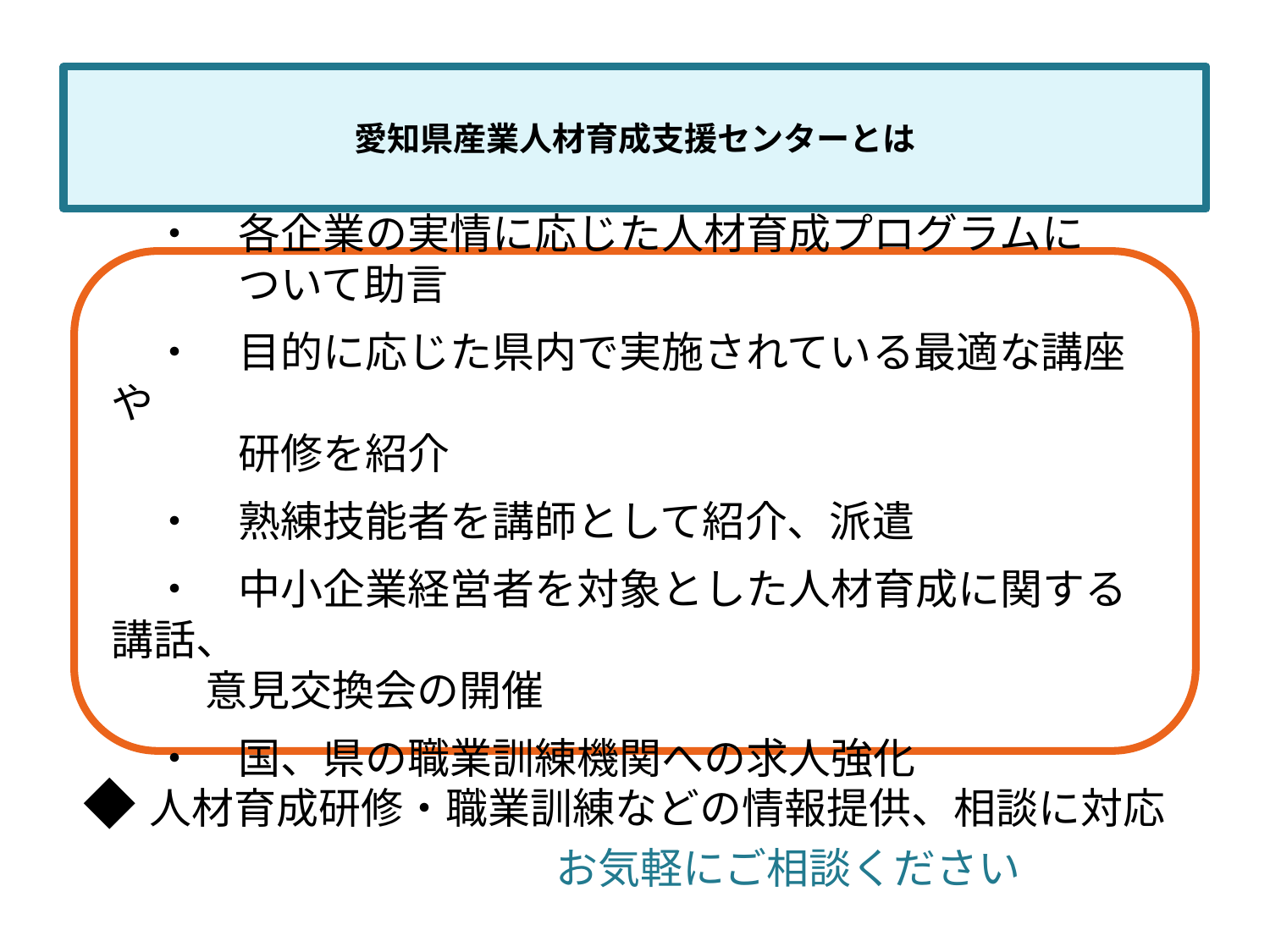

# 愛知県産業人材育成支援センターとは

　・　各企業の実情に応じた人材育成プログラムに
　　　ついて助言

　・　目的に応じた県内で実施されている最適な講座や
　　　研修を紹介

　・　熟練技能者を講師として紹介、派遣

　・　中小企業経営者を対象とした人材育成に関する講話、
　　 意見交換会の開催

　・　国、県の職業訓練機関への求人強化

   ◆人材育成研修・職業訓練などの情報提供、相談に対応
　　　　　　　　　　　　お気軽にご相談ください